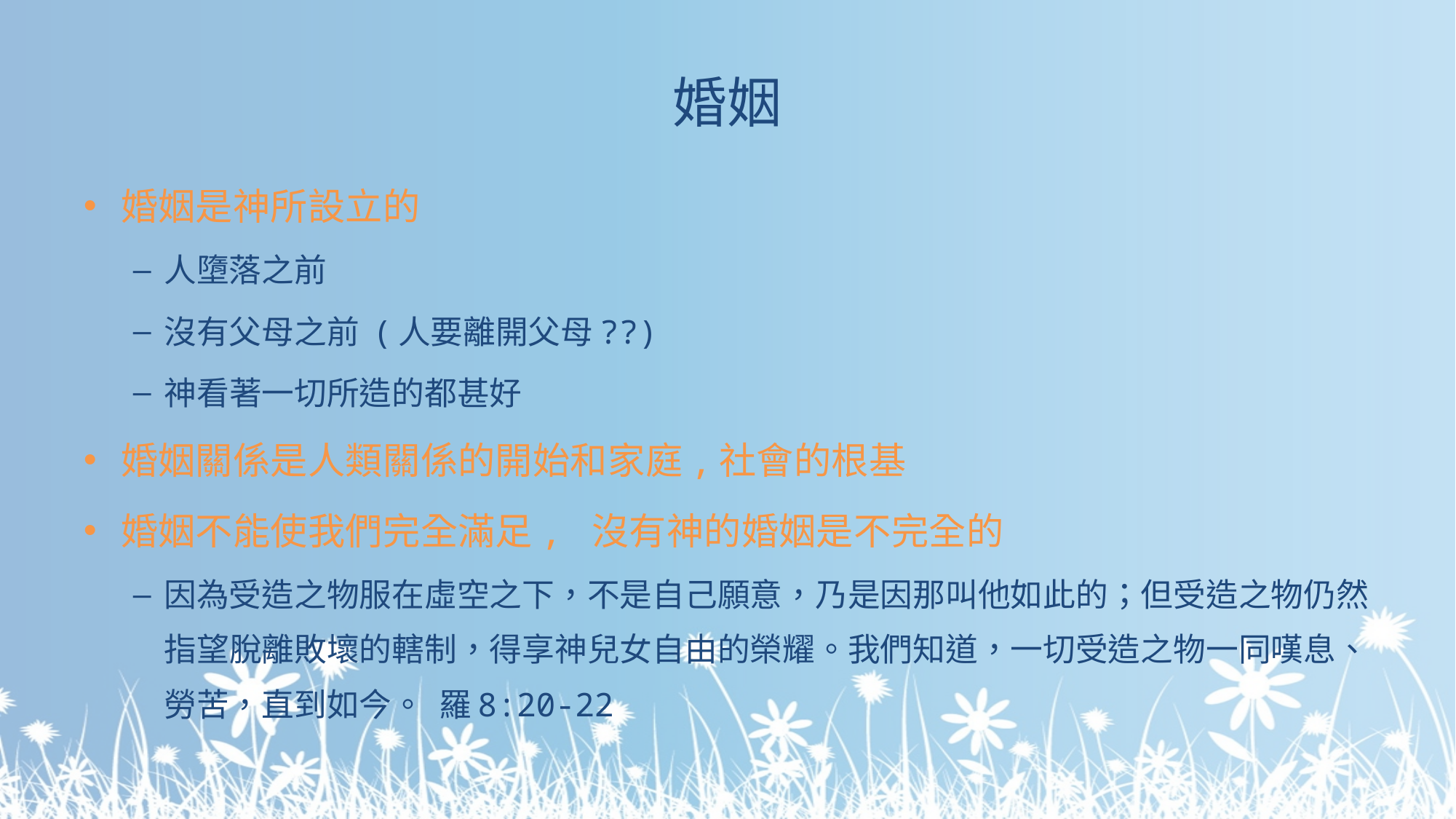

# 婚姻
婚姻是神所設立的
人墮落之前
沒有父母之前 (人要離開父母??)
神看著一切所造的都甚好
婚姻關係是人類關係的開始和家庭,社會的根基
婚姻不能使我們完全滿足, 沒有神的婚姻是不完全的
因為受造之物服在虛空之下，不是自己願意，乃是因那叫他如此的；但受造之物仍然指望脫離敗壞的轄制，得享神兒女自由的榮耀。我們知道，一切受造之物一同嘆息、勞苦，直到如今。  羅8:20-22